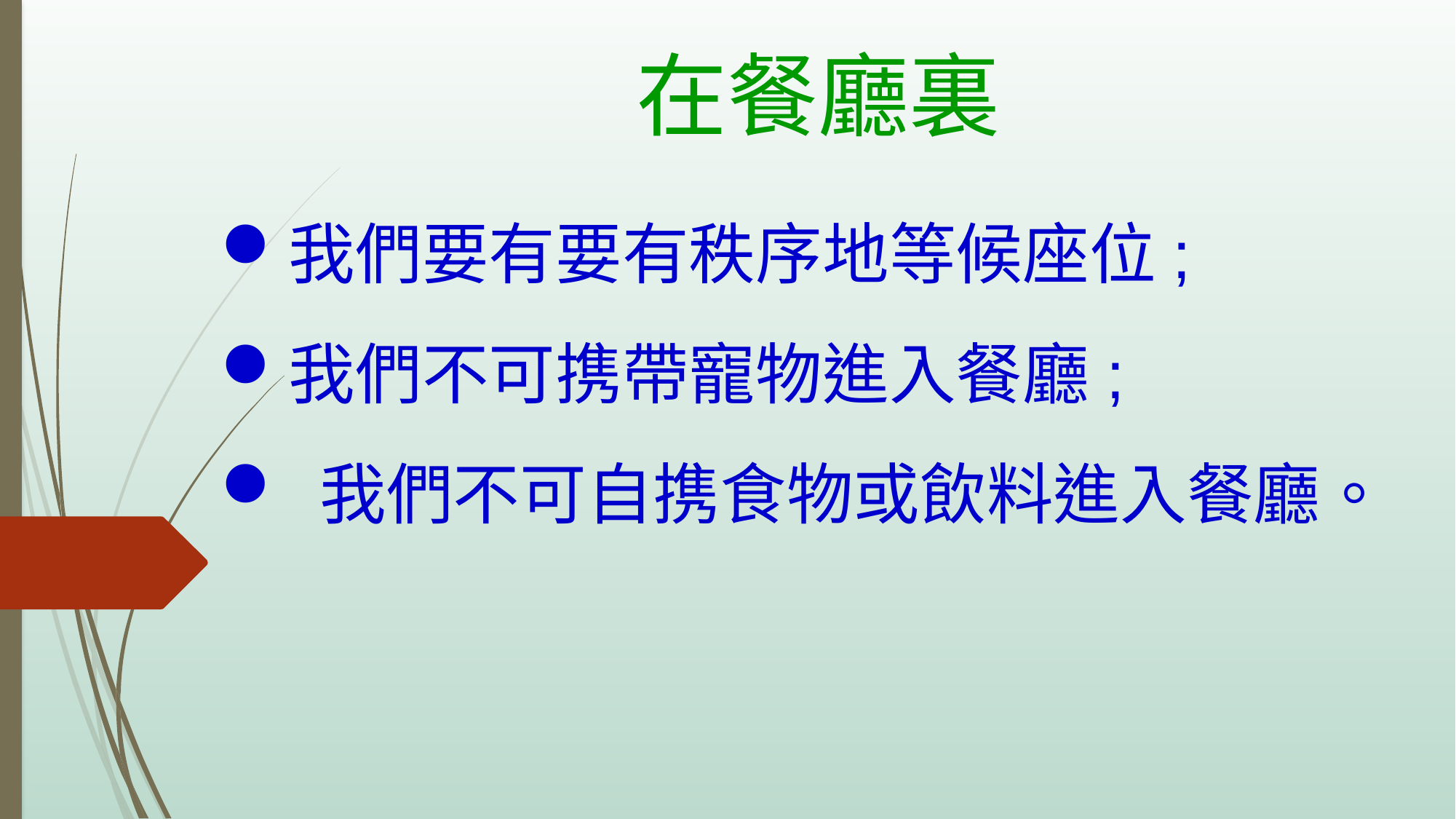

在餐廳裏
我們要有要有秩序地等候座位;
我們不可携帶寵物進入餐廳;
 我們不可自携食物或飲料進入餐廳。